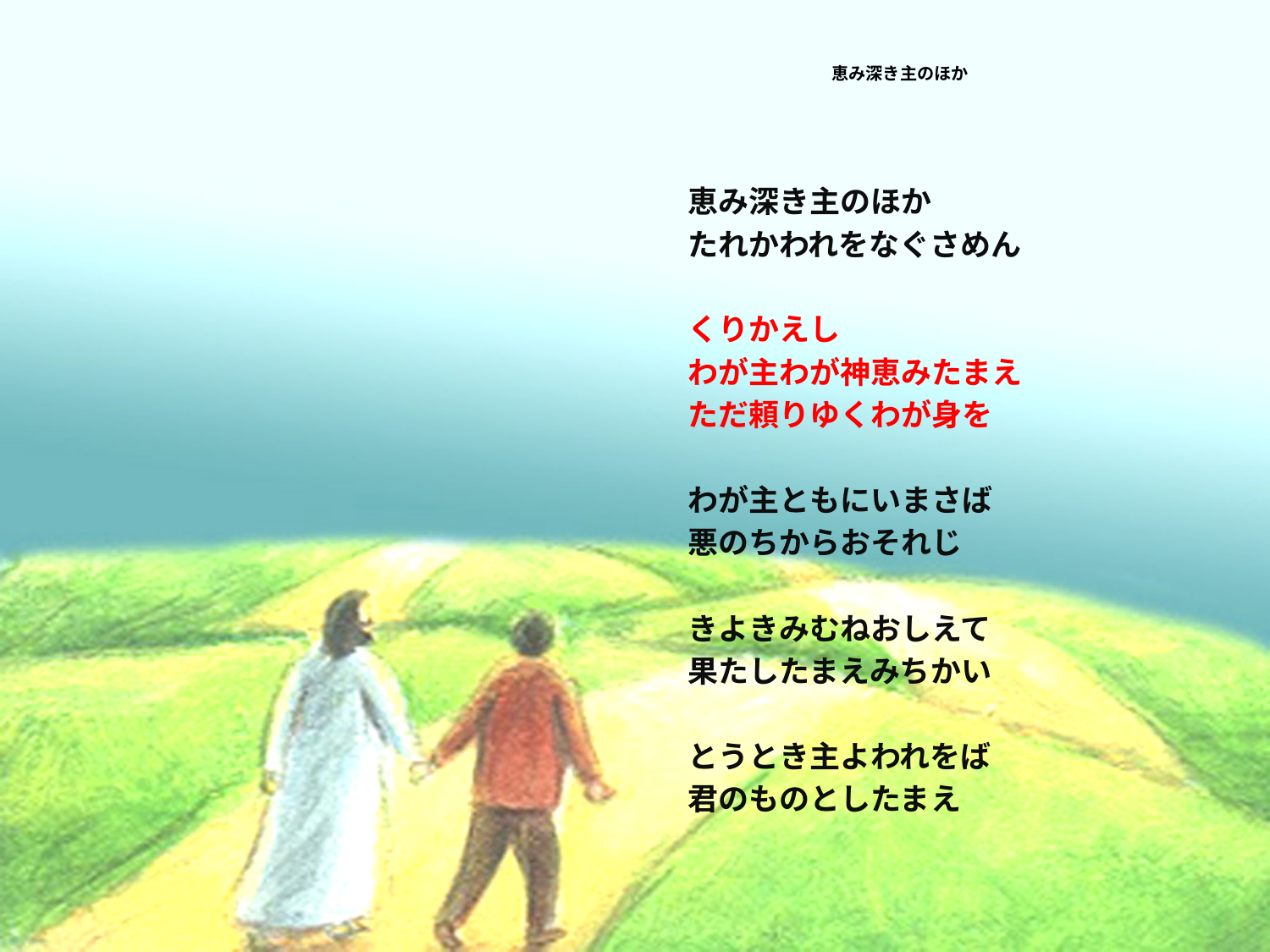

# 恵み深き主のほか
恵み深き主のほか
たれかわれをなぐさめん

くりかえし
わが主わが神恵みたまえ
ただ頼りゆくわが身を

わが主ともにいまさば
悪のちからおそれじ

きよきみむねおしえて
果たしたまえみちかい

とうとき主よわれをば
君のものとしたまえ